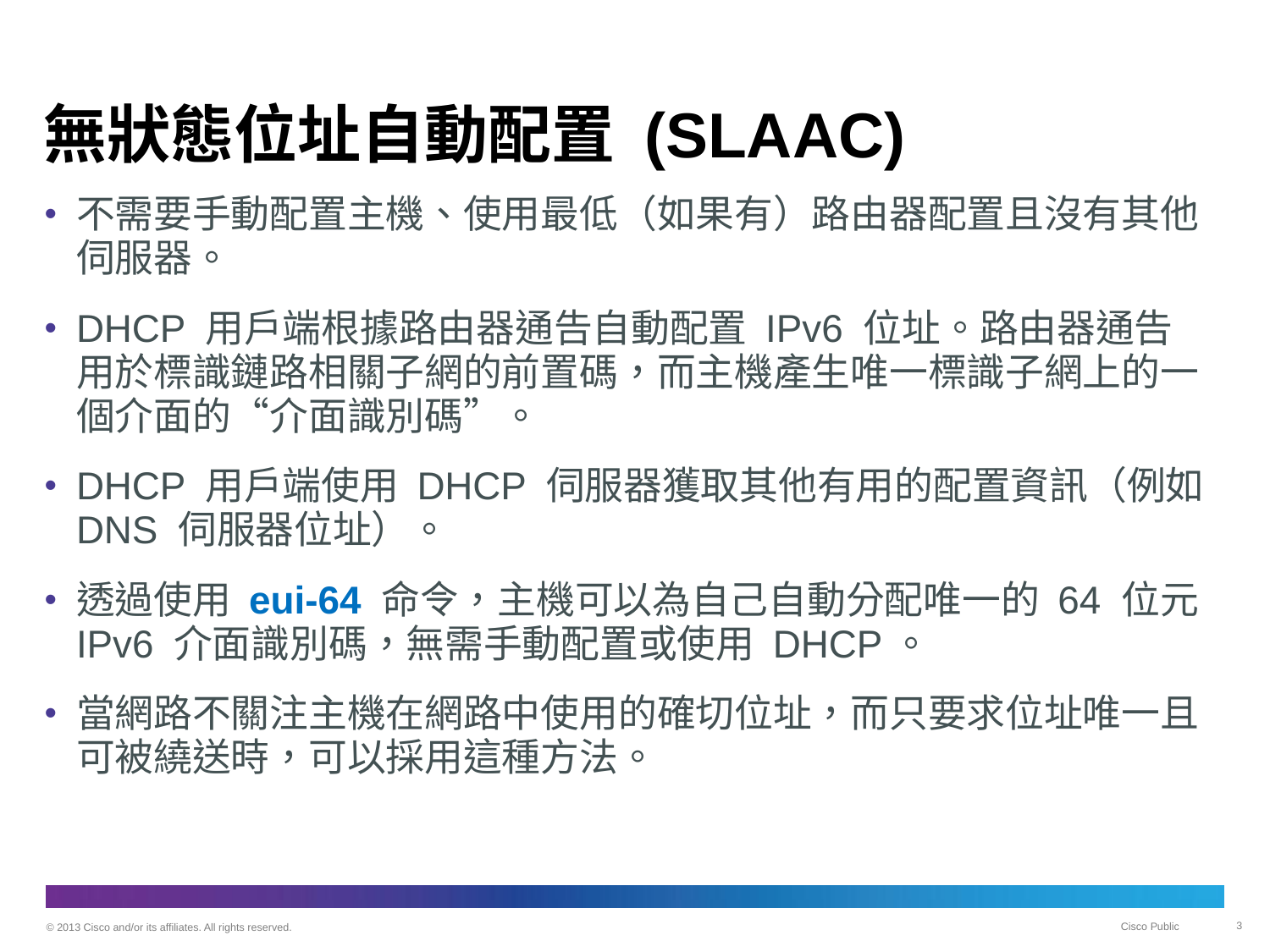

# 無狀態位址自動配置 (SLAAC)
不需要手動配置主機、使用最低（如果有）路由器配置且沒有其他伺服器。
DHCP 用戶端根據路由器通告自動配置 IPv6 位址。路由器通告用於標識鏈路相關子網的前置碼，而主機產生唯一標識子網上的一個介面的“介面識別碼”。
DHCP 用戶端使用 DHCP 伺服器獲取其他有用的配置資訊（例如 DNS 伺服器位址）。
透過使用 eui-64 命令，主機可以為自己自動分配唯一的 64 位元 IPv6 介面識別碼，無需手動配置或使用 DHCP。
當網路不關注主機在網路中使用的確切位址，而只要求位址唯一且可被繞送時，可以採用這種方法。